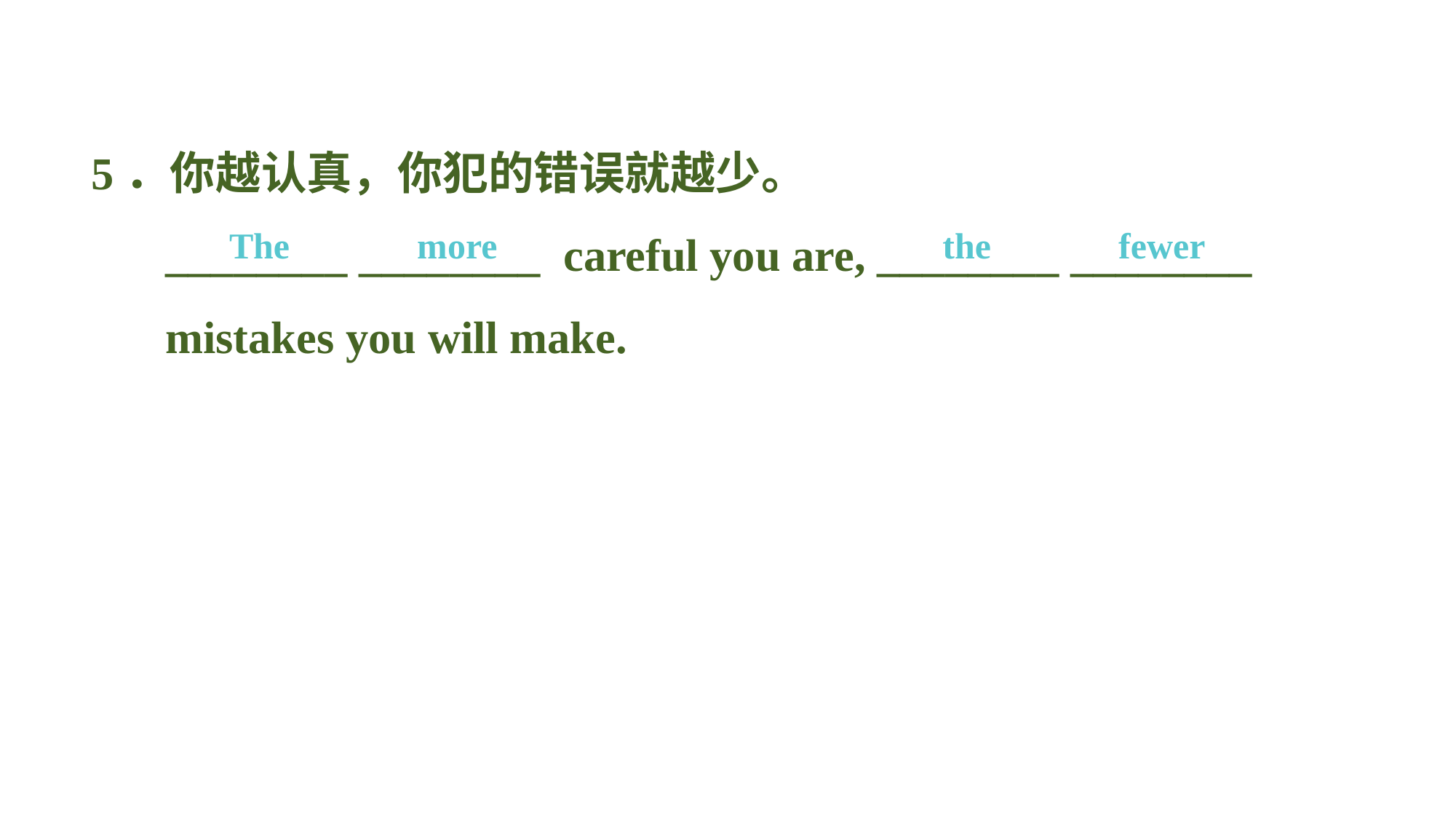

5．你越认真，你犯的错误就越少。
________ ________  careful you are, ________ ________ mistakes you will make.
The              more                                                 the              fewer